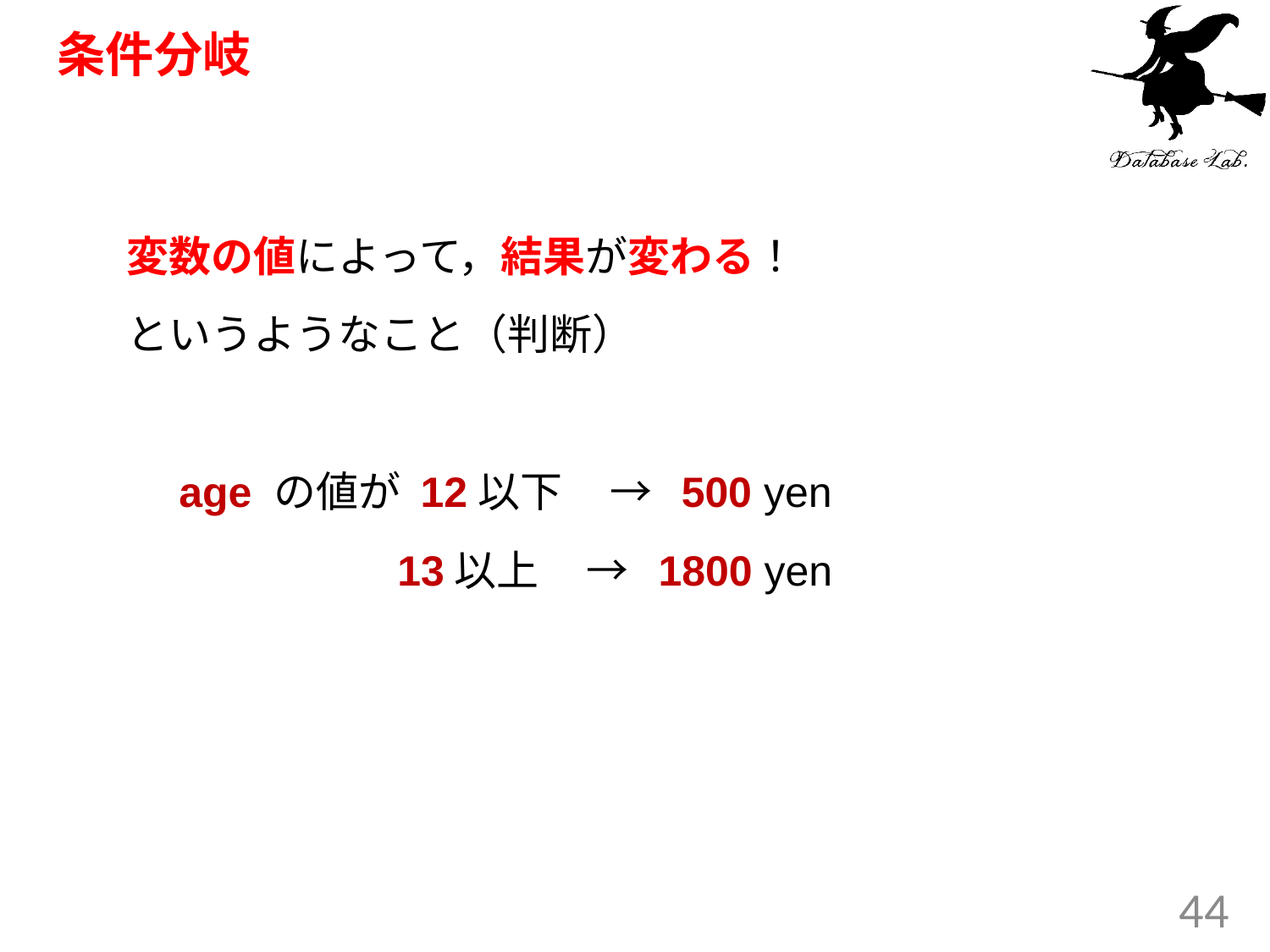

# 条件分岐
　　変数の値によって，結果が変わる！
　　というようなこと（判断）

　　　age の値が 12以下     →  500 yen
                              13以上     →  1800 yen
44